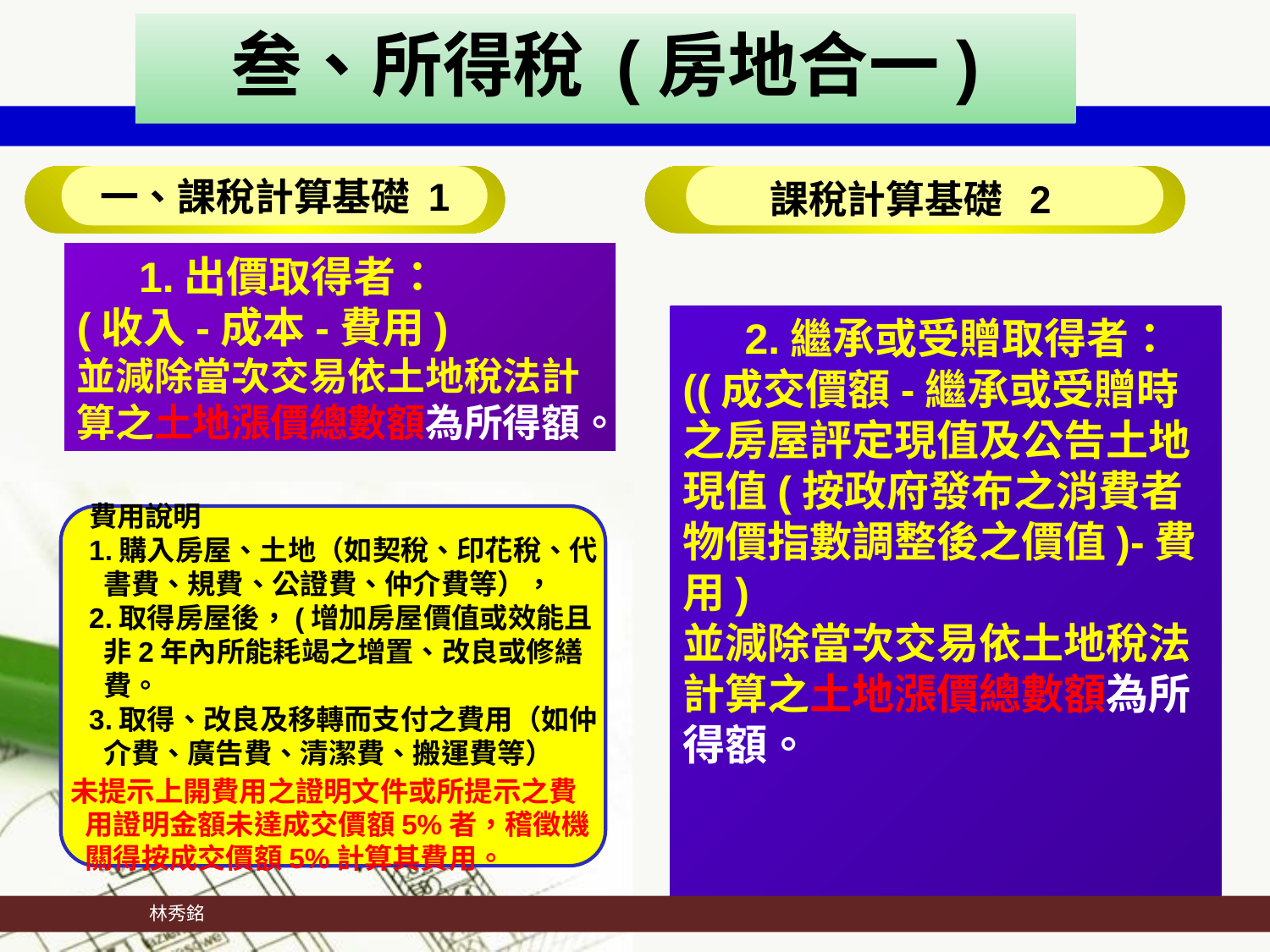

叁、所得稅 (房地合一)

一、課稅計算基礎 1

課稅計算基礎  2
1.出價取得者：
(收入-成本-費用)
並減除當次交易依土地稅法計算之土地漲價總數額為所得額。
2.繼承或受贈取得者：
((成交價額-繼承或受贈時之房屋評定現值及公告土地現值(按政府發布之消費者物價指數調整後之價值)-費用)
並減除當次交易依土地稅法計算之土地漲價總數額為所得額。

費用說明
1.購入房屋、土地（如契稅、印花稅、代書費、規費、公證費、仲介費等），
2.取得房屋後，(增加房屋價值或效能且非2年內所能耗竭之增置、改良或修繕費。
3.取得、改良及移轉而支付之費用（如仲介費、廣告費、清潔費、搬運費等）
未提示上開費用之證明文件或所提示之費用證明金額未達成交價額5%者，稽徵機關得按成交價額5%計算其費用。

                                 林秀銘
43